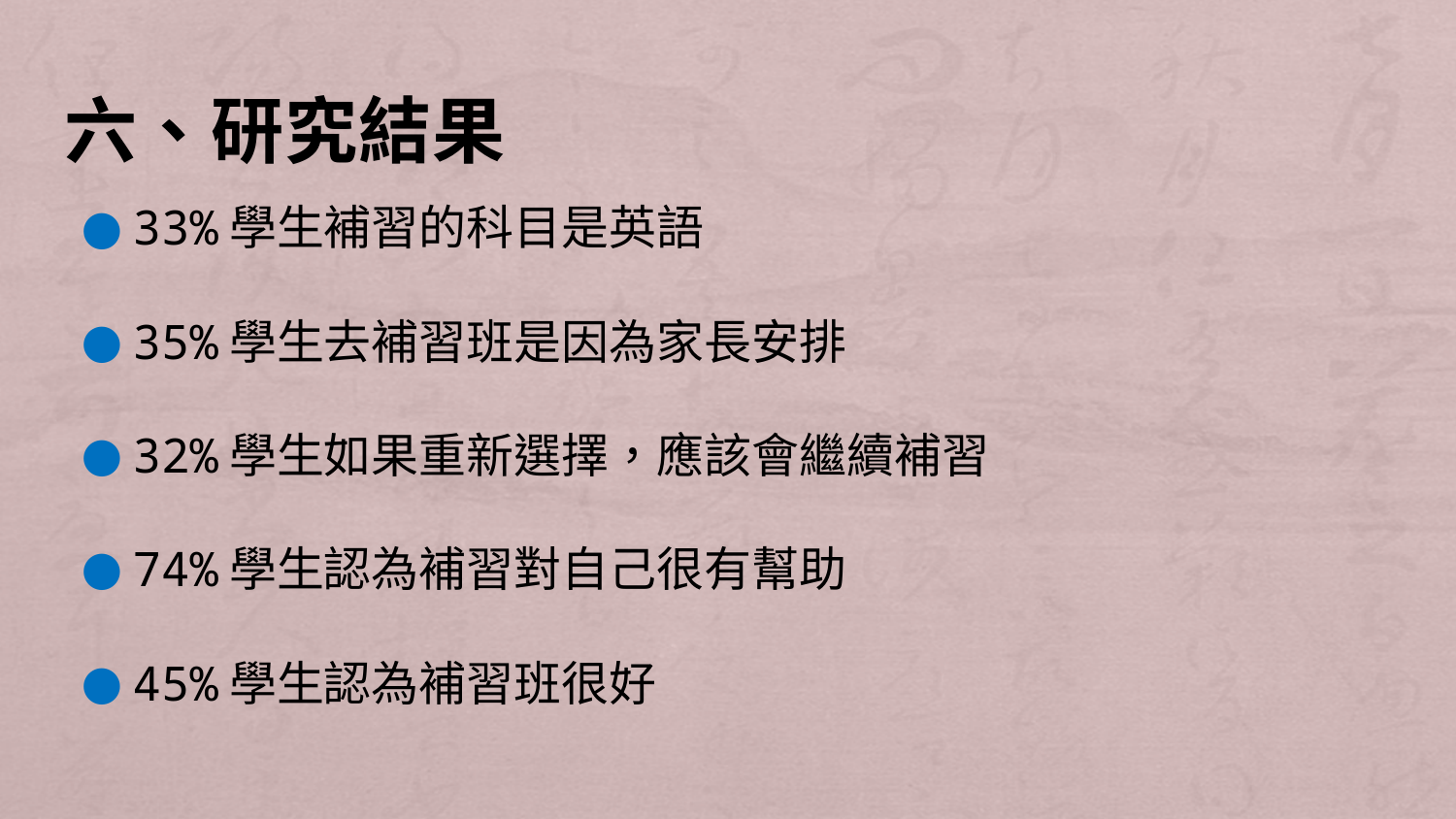

# 六、研究結果
33%學生補習的科目是英語

35%學生去補習班是因為家長安排

32%學生如果重新選擇，應該會繼續補習

74%學生認為補習對自己很有幫助

45%學生認為補習班很好